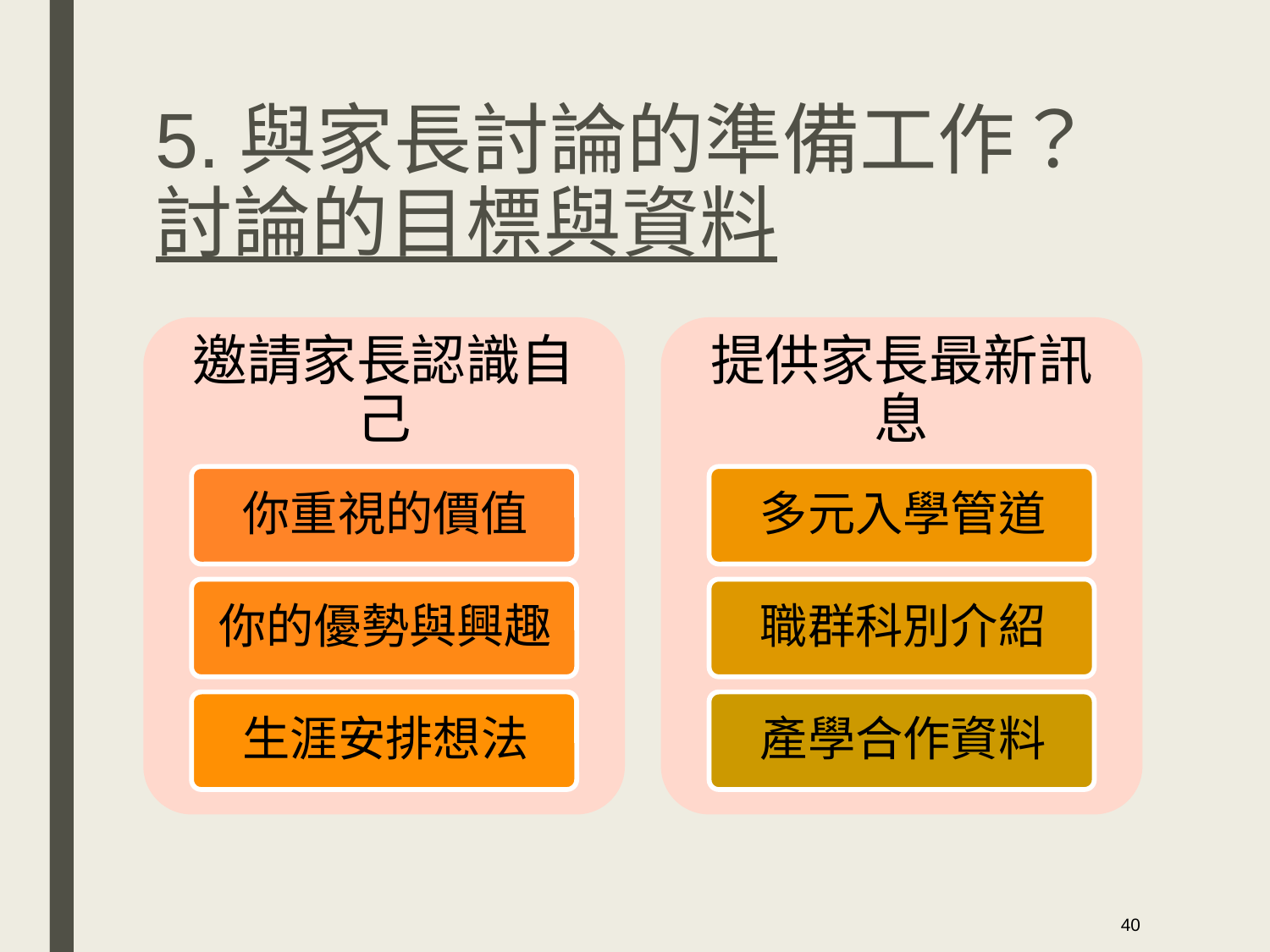

# 5.與家長討論的準備工作？ 討論的目標與資料
邀請家長認識自己
你重視的價值
你的優勢與興趣
生涯安排想法
提供家長最新訊息
多元入學管道
職群科別介紹
產學合作資料
40